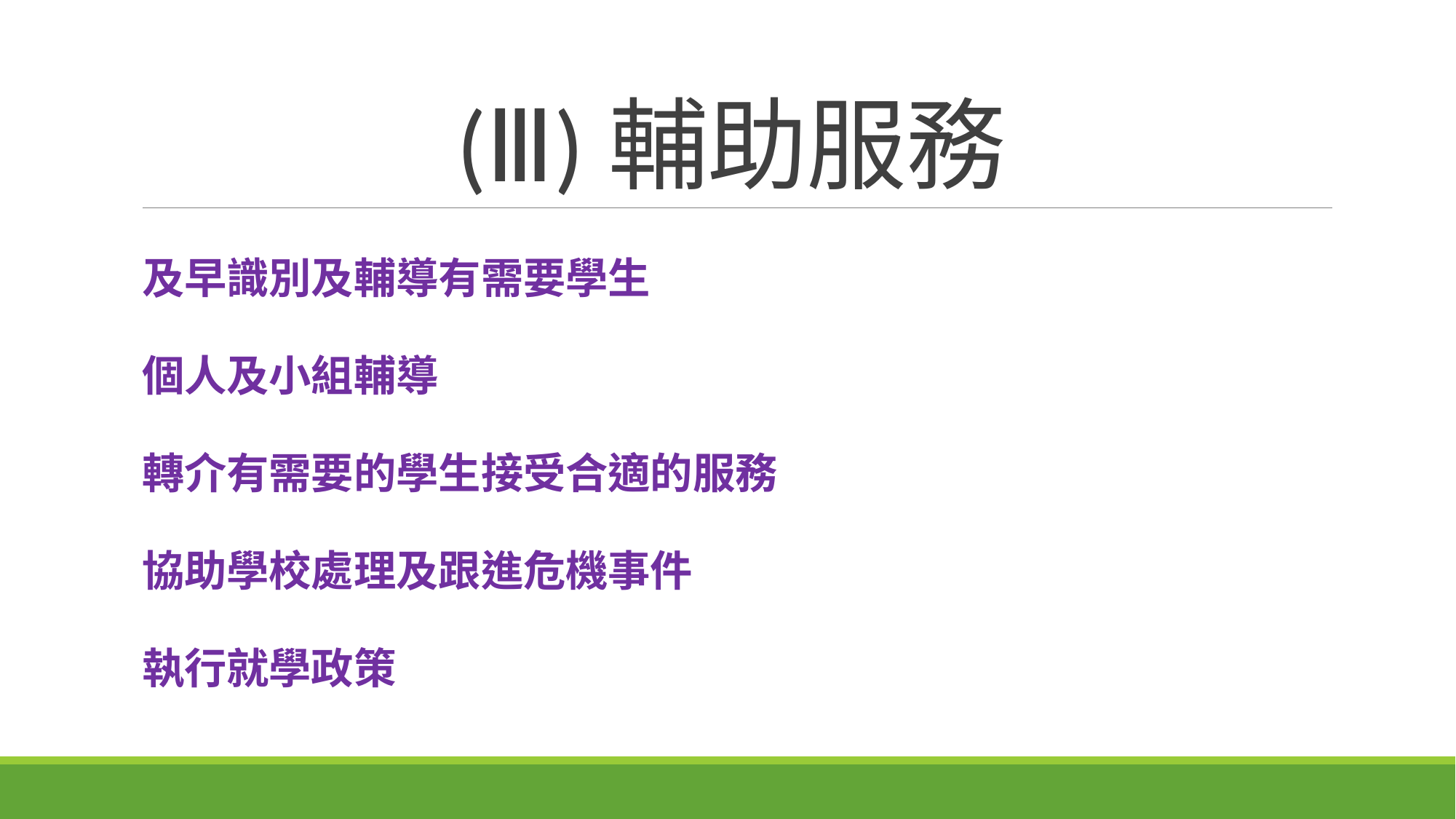

# (Ⅲ)輔助服務
及早識別及輔導有需要學生
個人及小組輔導
轉介有需要的學生接受合適的服務
協助學校處理及跟進危機事件
執行就學政策